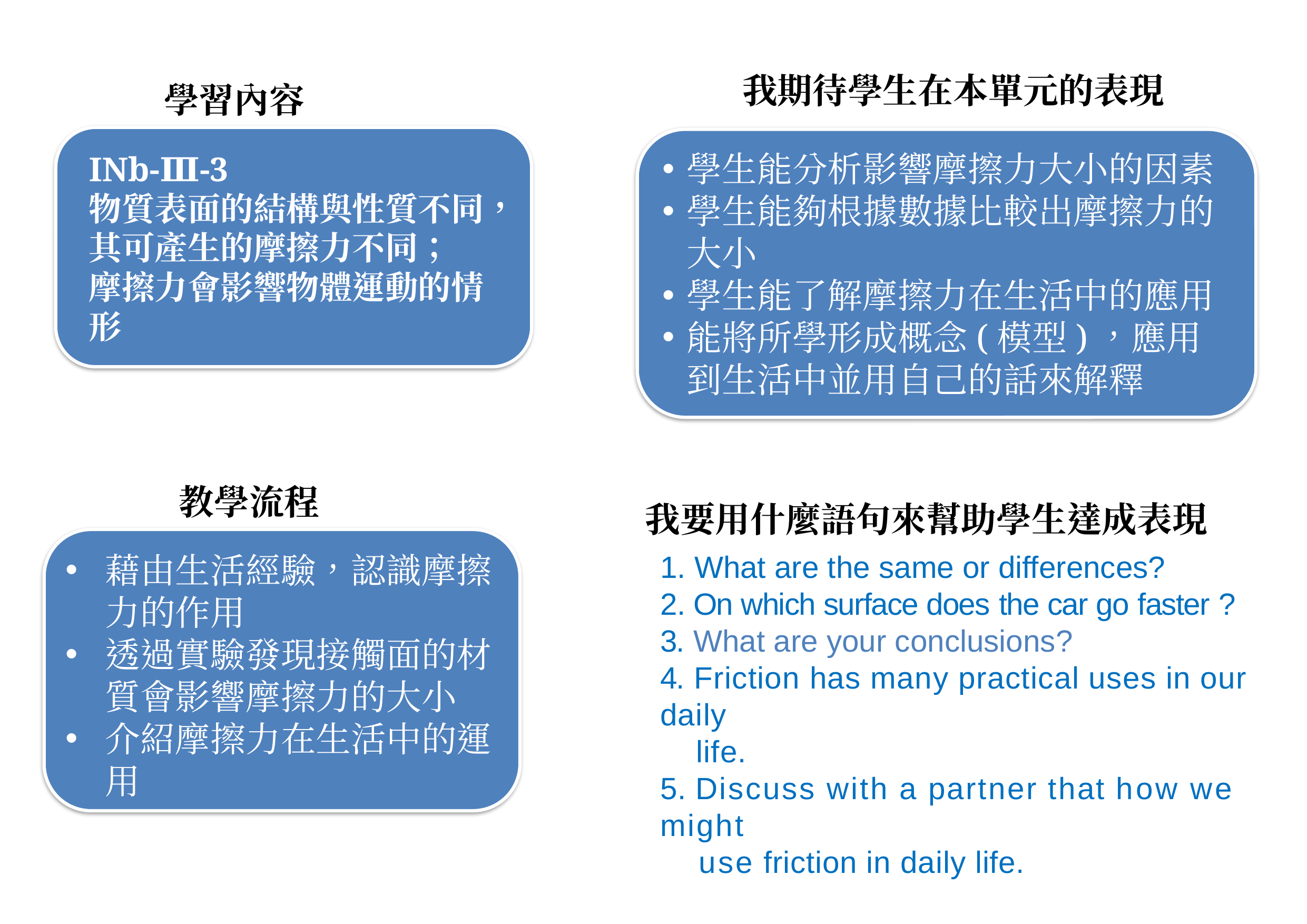

我期待學生在本單元的表現
學習內容
INb-Ⅲ-3
物質表面的結構與性質不同，其可產生的摩擦力不同；
摩擦力會影響物體運動的情形

學生能分析影響摩擦力大小的因素
學生能夠根據數據比較出摩擦力的大小
學生能了解摩擦力在生活中的應用
能將所學形成概念(模型)，應用到生活中並用自己的話來解釋
教學流程
我要用什麼語句來幫助學生達成表現

藉由生活經驗，認識摩擦力的作用
透過實驗發現接觸面的材質會影響摩擦力的大小
介紹摩擦力在生活中的運用
1. What are the same or differences?
2. On which surface does the car go faster ?
3. What are your conclusions?
4. Friction has many practical uses in our daily
    life.
5. Discuss with a partner that how we might
    use friction in daily life.